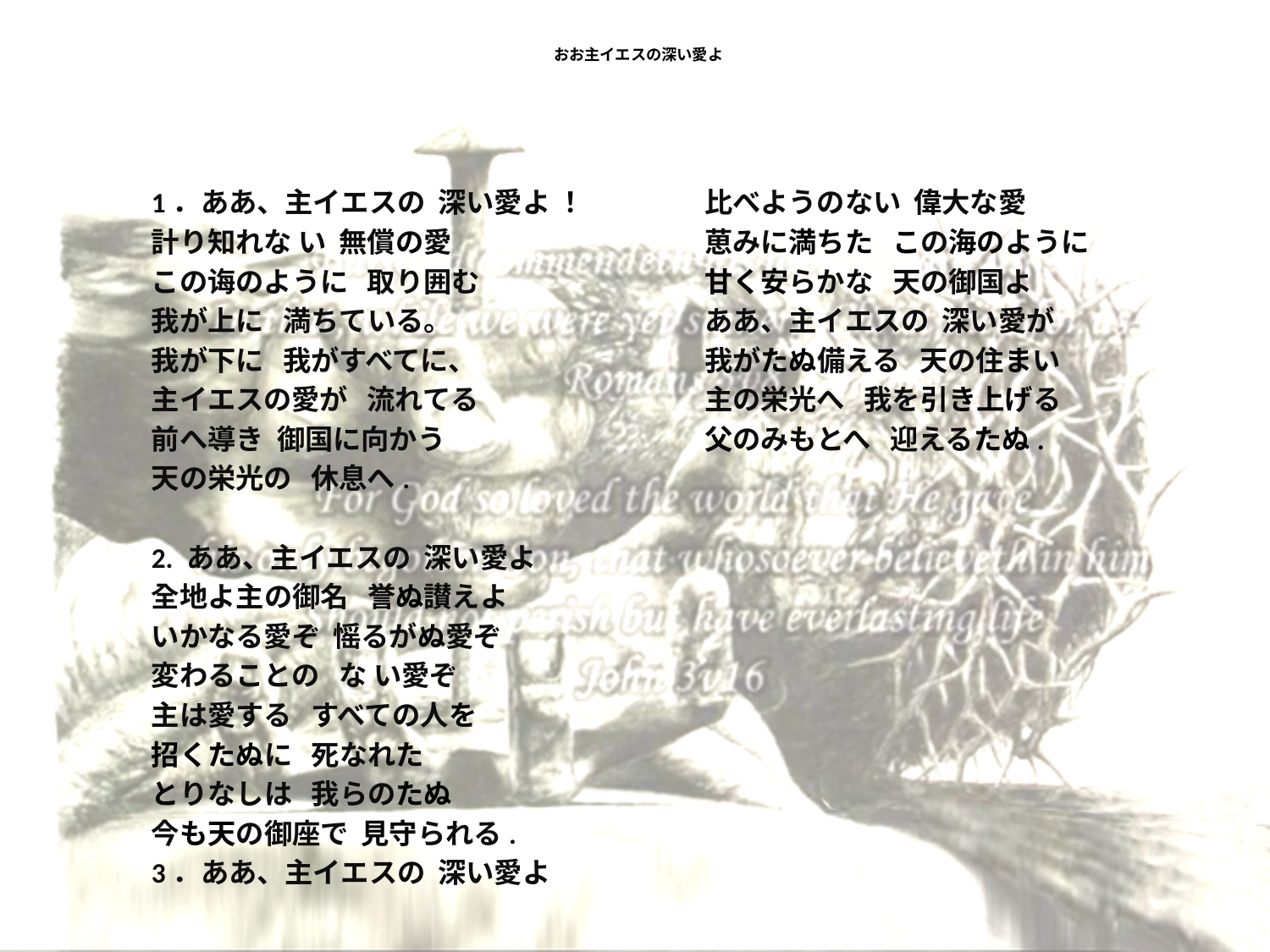

# おお主イエスの深い愛よ
1．ああ、主イエスの  深い愛よ ！
計り知れな い  無償の愛
この诲のように   取り囲む
我が上に   満ちている。
我が下に   我がすべてに、
主イエスの愛が   流れてる
前へ導き  御国に向かう
天の栄光の   休息へ.

2. ああ、主イエスの  深い愛よ
全地よ主の御名   誉ぬ讃えよ
いかなる愛ぞ  愮るがぬ愛ぞ
変わることの   な い愛ぞ
主は愛する   すべての人を
招くたぬに   死なれた
とりなしは   我らのたぬ
今も天の御座で  見守られる.
​3．ああ、主イエスの  深い愛よ
比べようのない  偉大な愛
葸みに満ちた   この海のように
甘く安らかな   天の御国よ
ああ、主イエスの  深い愛が
我がたぬ備える   天の住まい
主の栄光へ   我を引き上げる
父のみもとへ   迎えるたぬ.